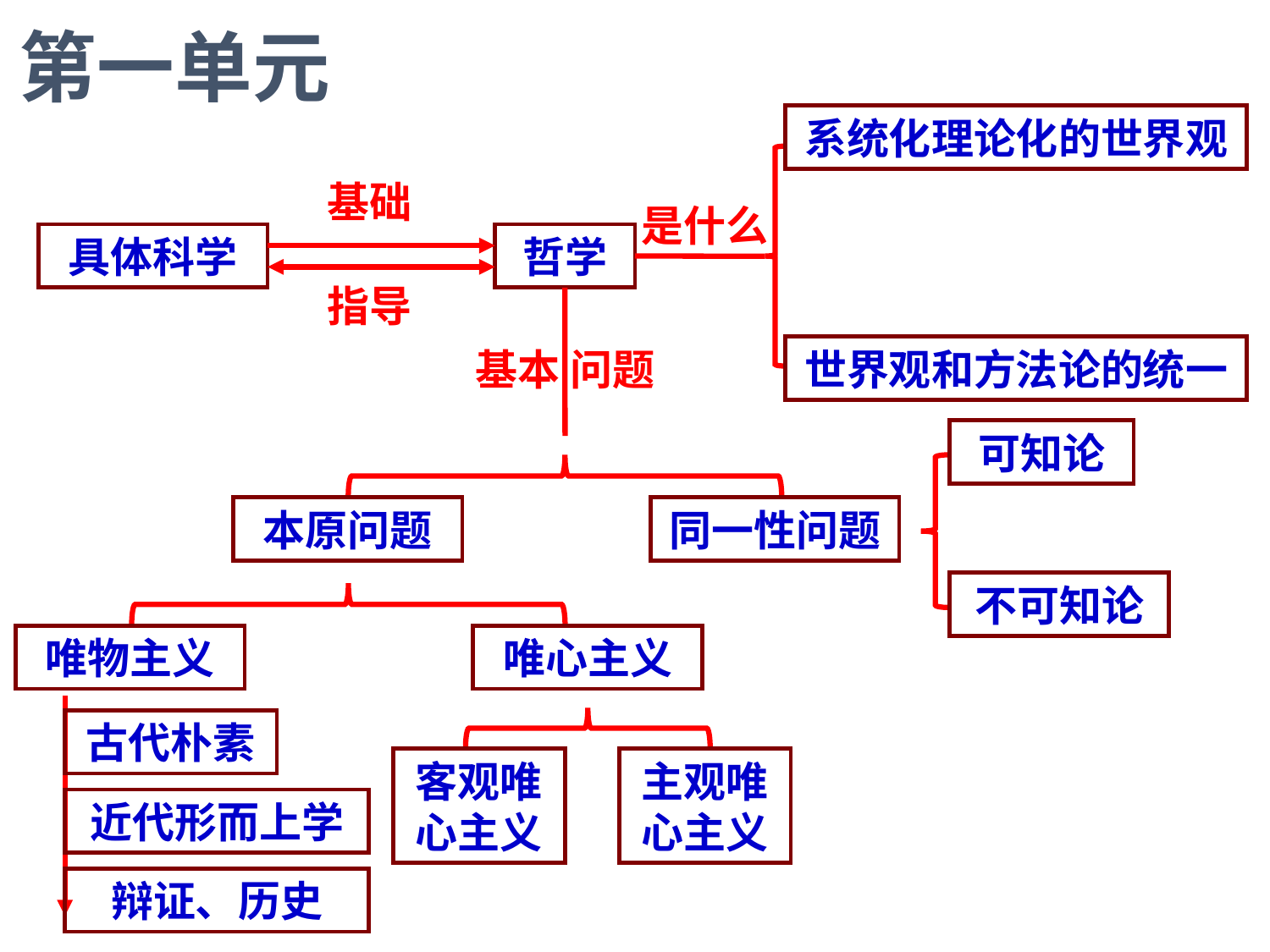

第一单元
系统化理论化的世界观

基础
是什么
具体科学
哲学

指导
基本 问题
世界观和方法论的统一

可知论

本原问题
同一性问题
不可知论

唯物主义
唯心主义
古代朴素
主观唯心主义
客观唯心主义
近代形而上学
辩证、历史